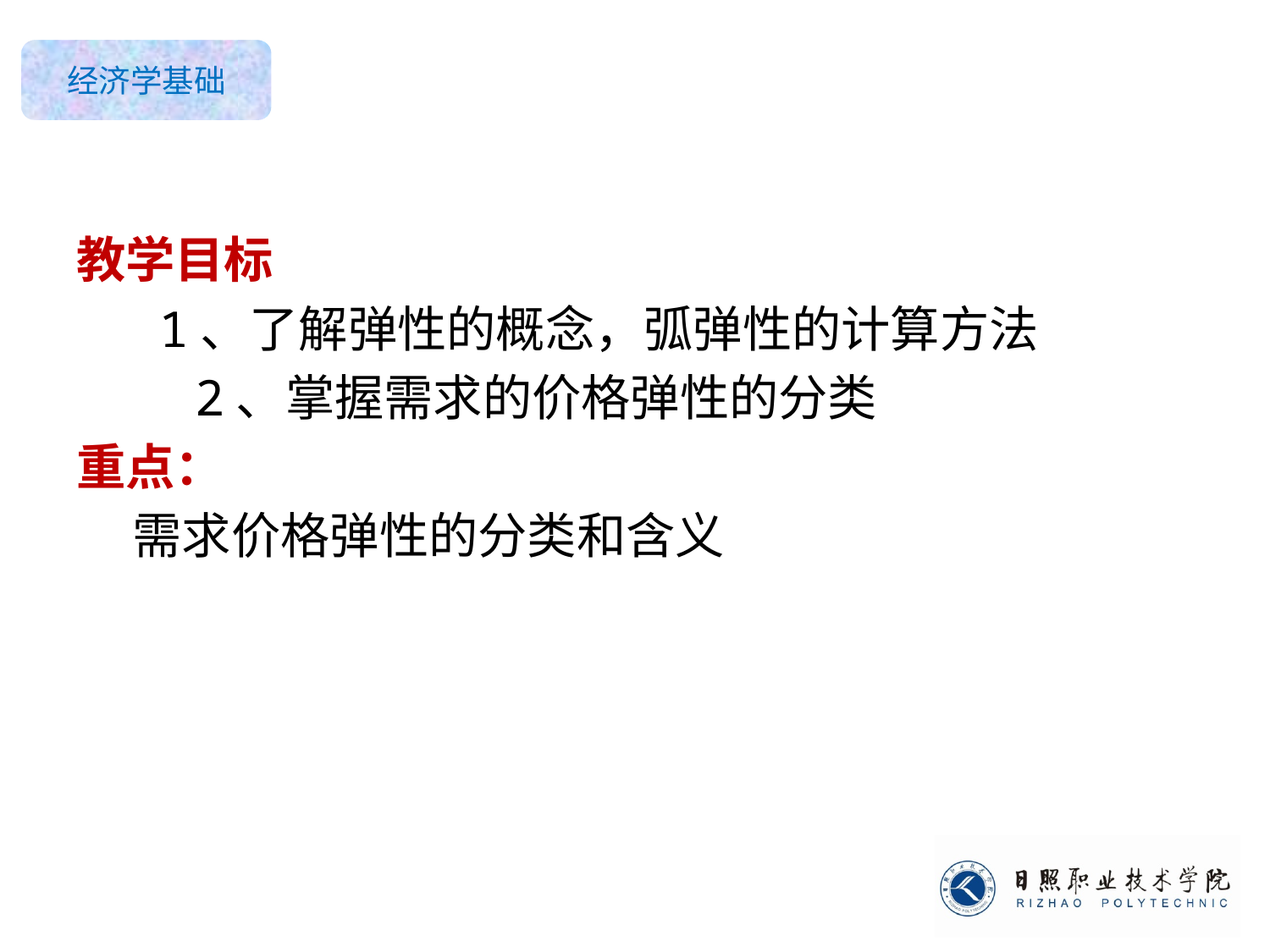

教学目标
      1、了解弹性的概念，弧弹性的计算方法
    2、掌握需求的价格弹性的分类
重点：
    需求价格弹性的分类和含义